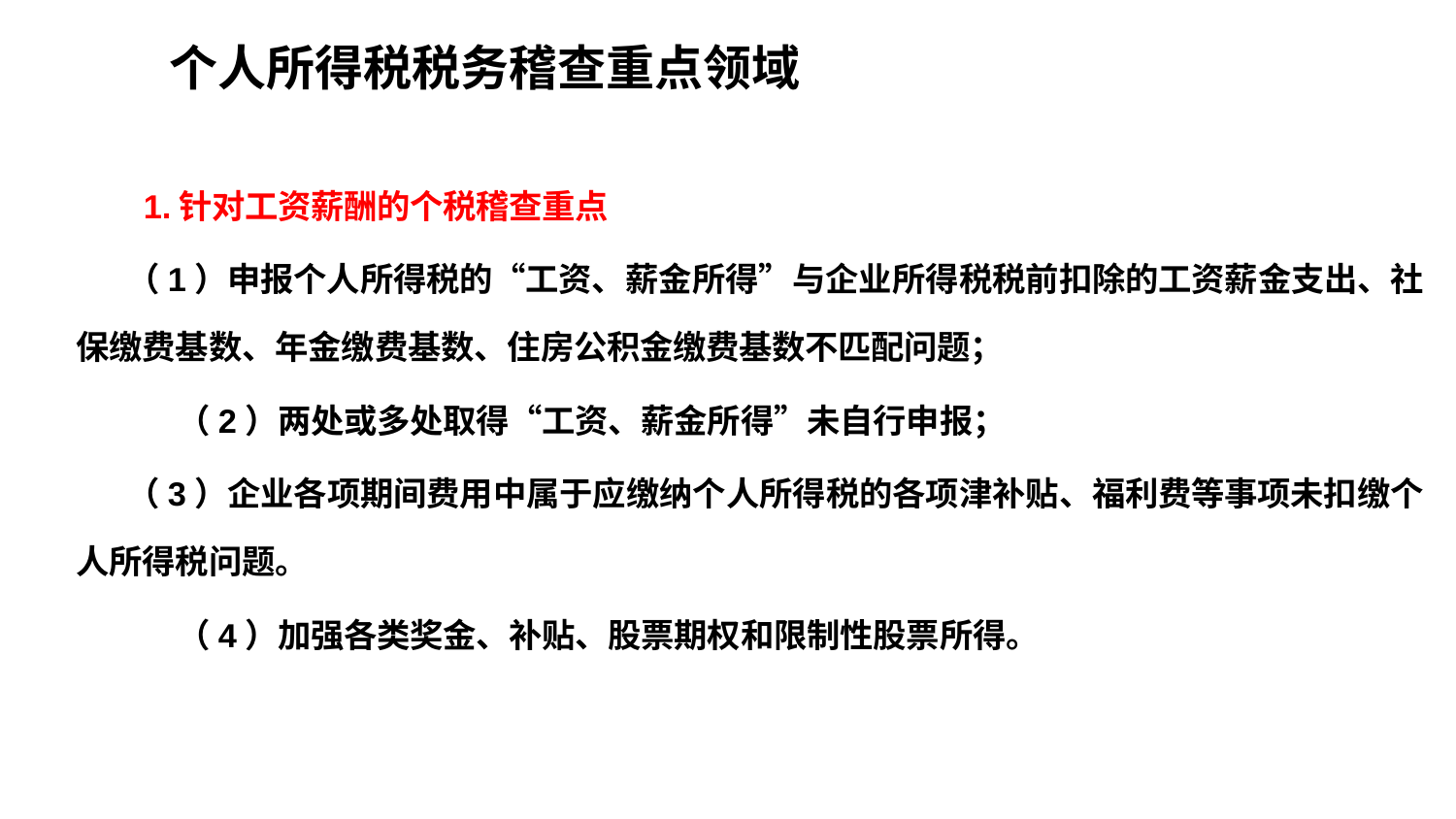

# 个人所得税税务稽查重点领域
1.针对工资薪酬的个税稽查重点
（1）申报个人所得税的“工资、薪金所得”与企业所得税税前扣除的工资薪金支出、社保缴费基数、年金缴费基数、住房公积金缴费基数不匹配问题；

（2）两处或多处取得“工资、薪金所得”未自行申报；
（3）企业各项期间费用中属于应缴纳个人所得税的各项津补贴、福利费等事项未扣缴个人所得税问题。

（4）加强各类奖金、补贴、股票期权和限制性股票所得。